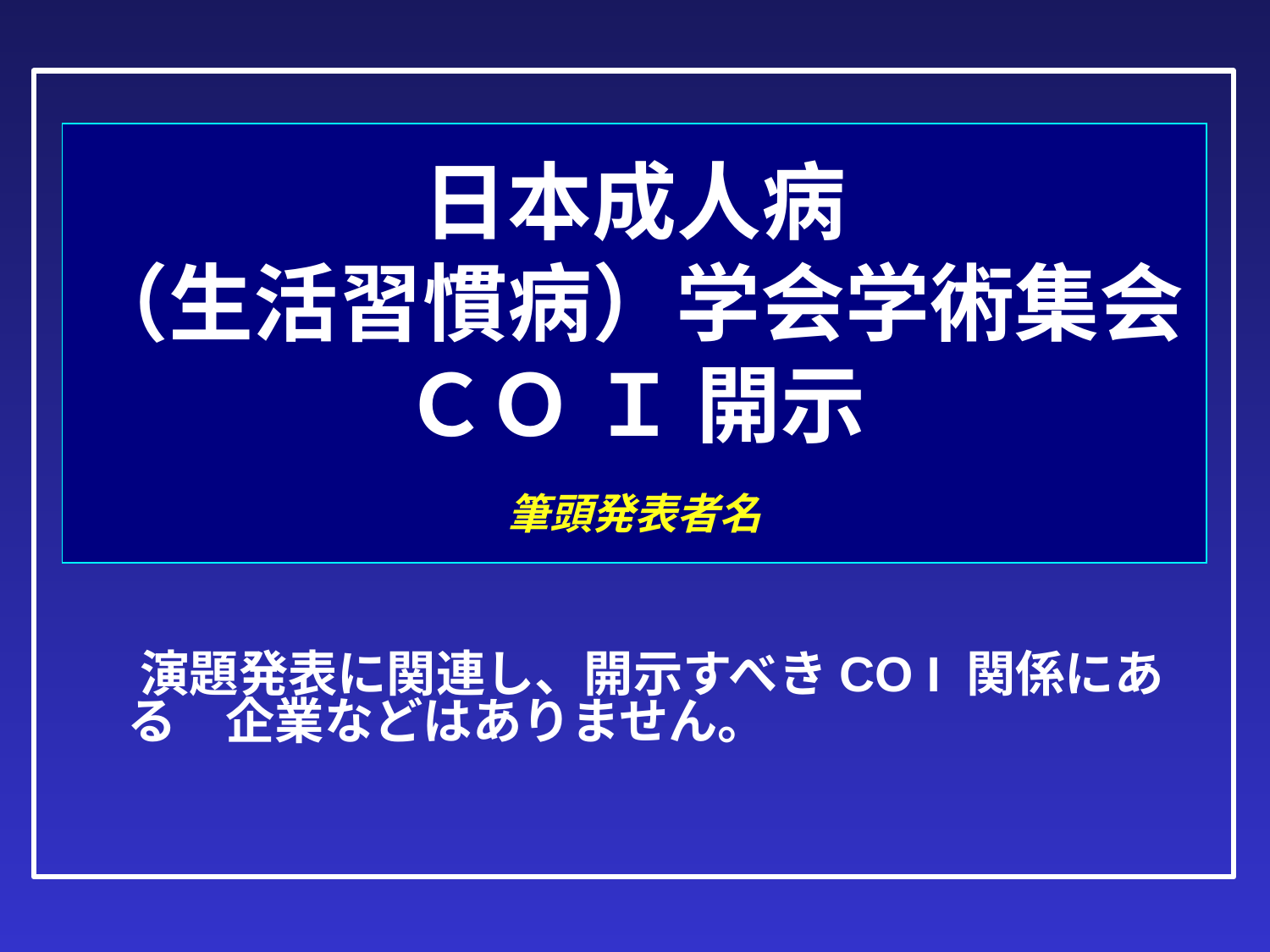

# 日本成人病 （生活習慣病）学会学術集会 ＣＯ Ｉ 開示 　 筆頭発表者名

　 演題発表に関連し、開示すべきCO I 関係にある　企業などはありません。